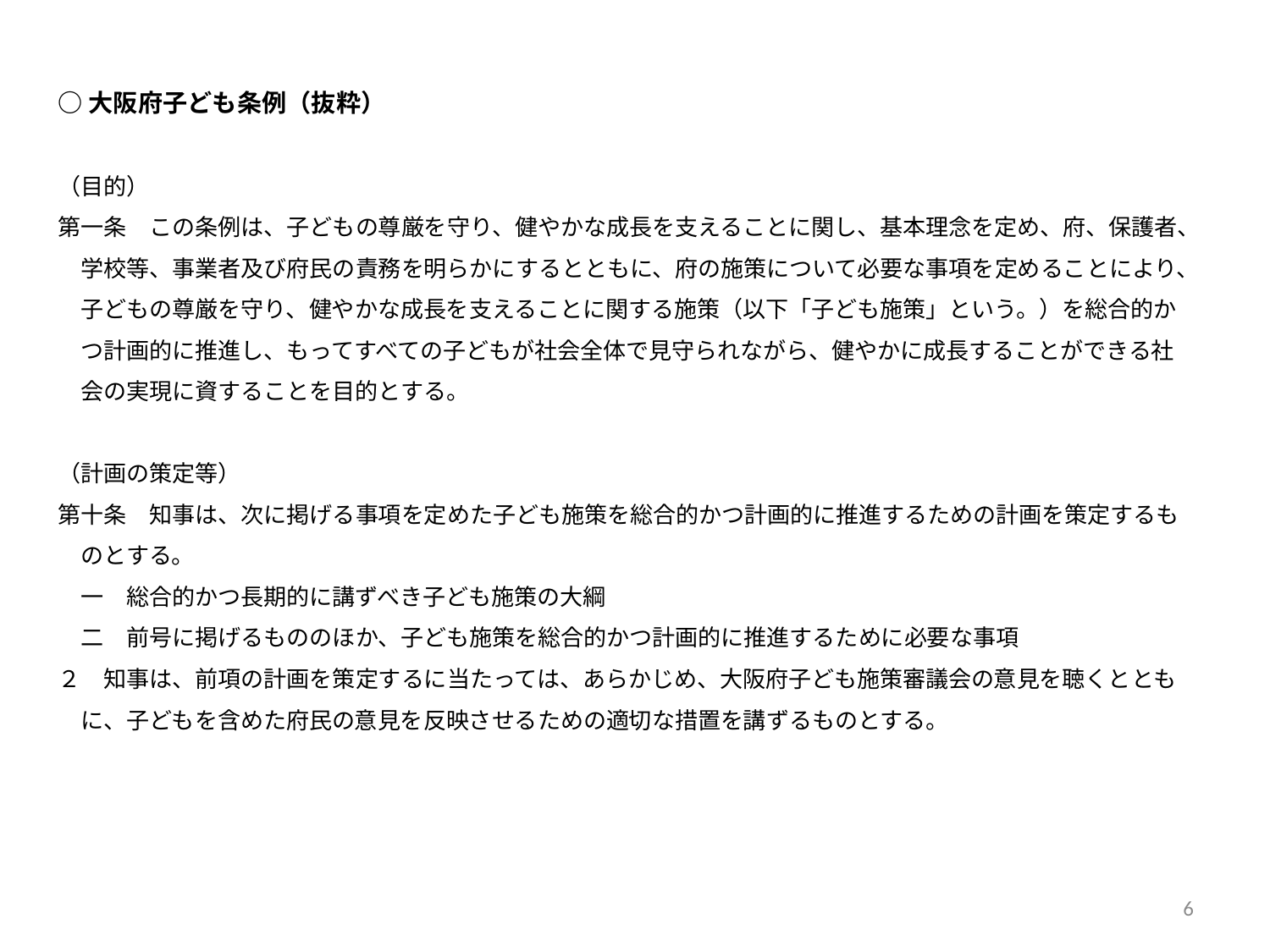

○大阪府子ども条例（抜粋）

（目的）
第一条　この条例は、子どもの尊厳を守り、健やかな成長を支えることに関し、基本理念を定め、府、保護者、
　学校等、事業者及び府民の責務を明らかにするとともに、府の施策について必要な事項を定めることにより、
　子どもの尊厳を守り、健やかな成長を支えることに関する施策（以下「子ども施策」という。）を総合的か
　つ計画的に推進し、もってすべての子どもが社会全体で見守られながら、健やかに成長することができる社
　会の実現に資することを目的とする。

（計画の策定等）
第十条　知事は、次に掲げる事項を定めた子ども施策を総合的かつ計画的に推進するための計画を策定するも
　のとする。
　一　総合的かつ長期的に講ずべき子ども施策の大綱
　二　前号に掲げるもののほか、子ども施策を総合的かつ計画的に推進するために必要な事項
２　知事は、前項の計画を策定するに当たっては、あらかじめ、大阪府子ども施策審議会の意見を聴くととも
　に、子どもを含めた府民の意見を反映させるための適切な措置を講ずるものとする。

6